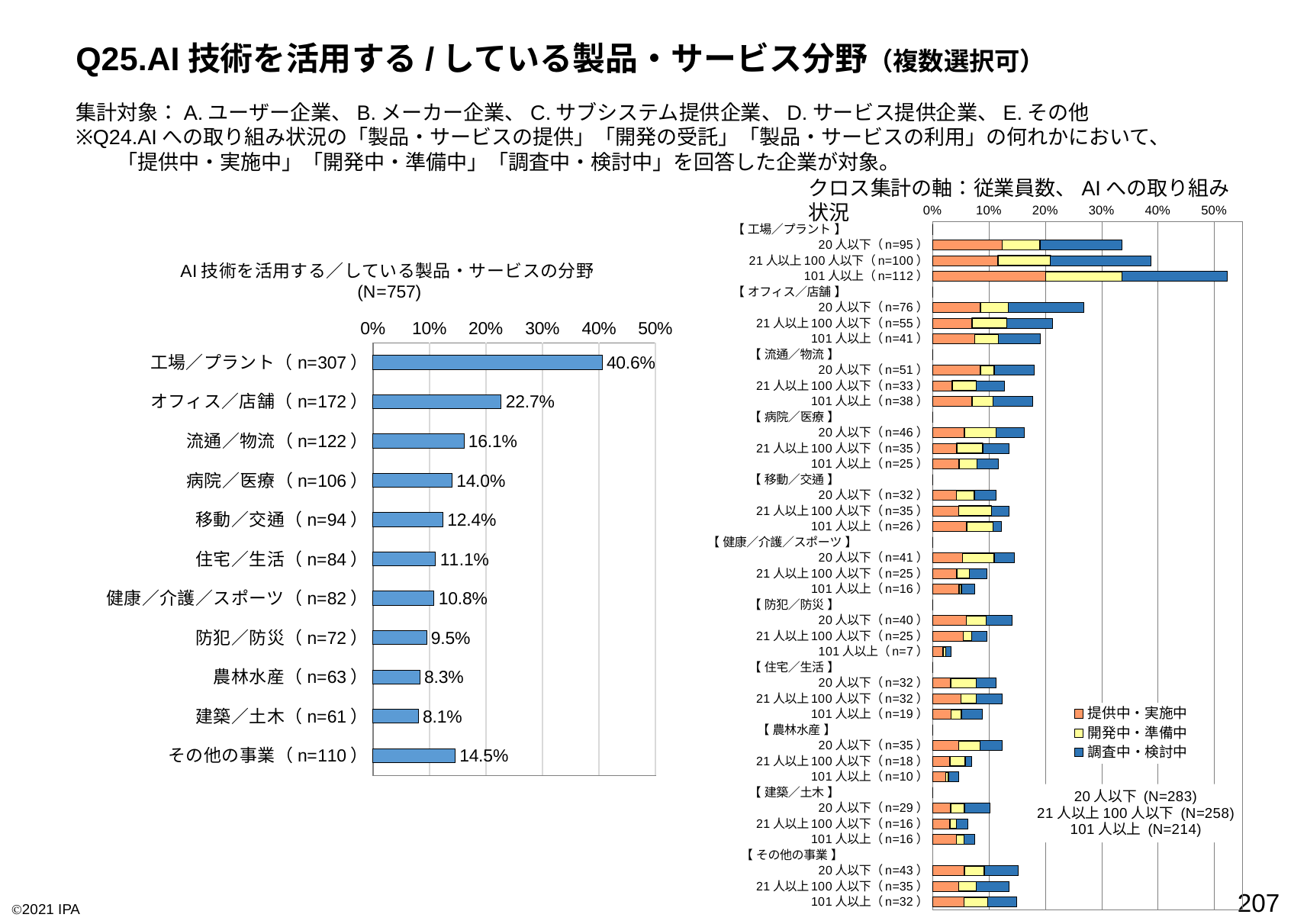

Q25.AI技術を活用する/している製品・サービス分野（複数選択可）
集計対象：A.ユーザー企業、B.メーカー企業、C.サブシステム提供企業、D.サービス提供企業、E.その他
※Q24.AIへの取り組み状況の「製品・サービスの提供」「開発の受託」「製品・サービスの利用」の何れかにおいて、
　　「提供中・実施中」「開発中・準備中」「調査中・検討中」を回答した企業が対象。
クロス集計の軸：従業員数、AIへの取り組み状況

### Chart:

| Category | 提供中・実施中 | 開発中・準備中 | 調査中・検討中 |
|---|---|---|---|
| 【 工場／プラント 】                        | 0.0 | 0.0 | 0.0 |
| 20人以下（n=95） | 0.12367491166077739 | 0.06713780918727916 | 0.14487632508833923 |
| 21人以上100人以下（n=100） | 0.11627906976744186 | 0.09302325581395349 | 0.17829457364341086 |
| 101人以上（n=112） | 0.20093457943925233 | 0.13551401869158877 | 0.18691588785046728 |
| 【 オフィス／店舗 】                        | 0.0 | 0.0 | 0.0 |
| 20人以下（n=76） | 0.08480565371024736 | 0.04946996466431095 | 0.13427561837455831 |
| 21人以上100人以下（n=55） | 0.06976744186046512 | 0.06201550387596899 | 0.08139534883720931 |
| 101人以上（n=41） | 0.07476635514018691 | 0.04205607476635514 | 0.07476635514018691 |
| 【 流通／物流 】                          | 0.0 | 0.0 | 0.0 |
| 20人以下（n=51） | 0.08480565371024736 | 0.024734982332155476 | 0.0706713780918728 |
| 21人以上100人以下（n=33） | 0.03488372093023256 | 0.04263565891472868 | 0.050387596899224806 |
| 101人以上（n=38） | 0.07009345794392523 | 0.037383177570093455 | 0.07009345794392523 |
| 【 病院／医療 】                          | 0.0 | 0.0 | 0.0 |
| 20人以下（n=46） | 0.05653710247349823 | 0.05653710247349823 | 0.04946996466431095 |
| 21人以上100人以下（n=35） | 0.04263565891472868 | 0.046511627906976744 | 0.046511627906976744 |
| 101人以上（n=25） | 0.04672897196261682 | 0.03271028037383177 | 0.037383177570093455 |
| 【 移動／交通 】                          | 0.0 | 0.0 | 0.0 |
| 20人以下（n=32） | 0.04240282685512368 | 0.03180212014134275 | 0.038869257950530034 |
| 21人以上100人以下（n=35） | 0.046511627906976744 | 0.05813953488372093 | 0.031007751937984496 |
| 101人以上（n=26） | 0.06074766355140187 | 0.04672897196261682 | 0.014018691588785047 |
| 【 健康／介護／スポーツ 】                     | 0.0 | 0.0 | 0.0 |
| 20人以下（n=41） | 0.053003533568904596 | 0.05653710247349823 | 0.0353356890459364 |
| 21人以上100人以下（n=25） | 0.04263565891472868 | 0.023255813953488372 | 0.031007751937984496 |
| 101人以上（n=16） | 0.04672897196261682 | 0.004672897196261682 | 0.02336448598130841 |
| 【 防犯／防災 】                          | 0.0 | 0.0 | 0.0 |
| 20人以下（n=40） | 0.06007067137809187 | 0.0353356890459364 | 0.045936395759717315 |
| 21人以上100人以下（n=25） | 0.05426356589147287 | 0.015503875968992248 | 0.027131782945736434 |
| 101人以上（n=7） | 0.018691588785046728 | 0.004672897196261682 | 0.009345794392523364 |
| 【 住宅／生活 】                          | 0.0 | 0.0 | 0.0 |
| 20人以下（n=32） | 0.03180212014134275 | 0.045936395759717315 | 0.0353356890459364 |
| 21人以上100人以下（n=32） | 0.050387596899224806 | 0.027131782945736434 | 0.046511627906976744 |
| 101人以上（n=19） | 0.03271028037383177 | 0.018691588785046728 | 0.037383177570093455 |
| 【 農林水産 】                           | 0.0 | 0.0 | 0.0 |
| 20人以下（n=35） | 0.045936395759717315 | 0.038869257950530034 | 0.038869257950530034 |
| 21人以上100人以下（n=18） | 0.031007751937984496 | 0.027131782945736434 | 0.011627906976744186 |
| 101人以上（n=10） | 0.02336448598130841 | 0.004672897196261682 | 0.018691588785046728 |
| 【 建築／土木 】                          | 0.0 | 0.0 | 0.0 |
| 20人以下（n=29） | 0.03180212014134275 | 0.024734982332155476 | 0.045936395759717315 |
| 21人以上100人以下（n=16） | 0.031007751937984496 | 0.011627906976744186 | 0.01937984496124031 |
| 101人以上（n=16） | 0.04205607476635514 | 0.014018691588785047 | 0.018691588785046728 |
| 【 その他の事業 】                         | None | None | None |
| 20人以下（n=43） | 0.05653710247349823 | 0.0353356890459364 | 0.06007067137809187 |
| 21人以上100人以下（n=35） | 0.046511627906976744 | 0.031007751937984496 | 0.05813953488372093 |
| 101人以上（n=32） | 0.056074766355140186 | 0.04205607476635514 | 0.0514018691588785 |

### Chart:

| Category |  |
|---|---|
| 工場／プラント（n=307） | 0.40554821664464996 |
| オフィス／店舗（n=172） | 0.22721268163804492 |
| 流通／物流（n=122） | 0.16116248348745046 |
| 病院／医療（n=106） | 0.14002642007926025 |
| 移動／交通（n=94） | 0.12417437252311757 |
| 住宅／生活（n=84） | 0.11096433289299867 |
| 健康／介護／スポーツ（n=82） | 0.1083223249669749 |
| 防犯／防災（n=72） | 0.095112285336856 |
| 農林水産（n=63） | 0.083223249669749 |
| 建築／土木（n=61） | 0.08058124174372523 |
| その他の事業（n=110） | 0.1453104359313078 |